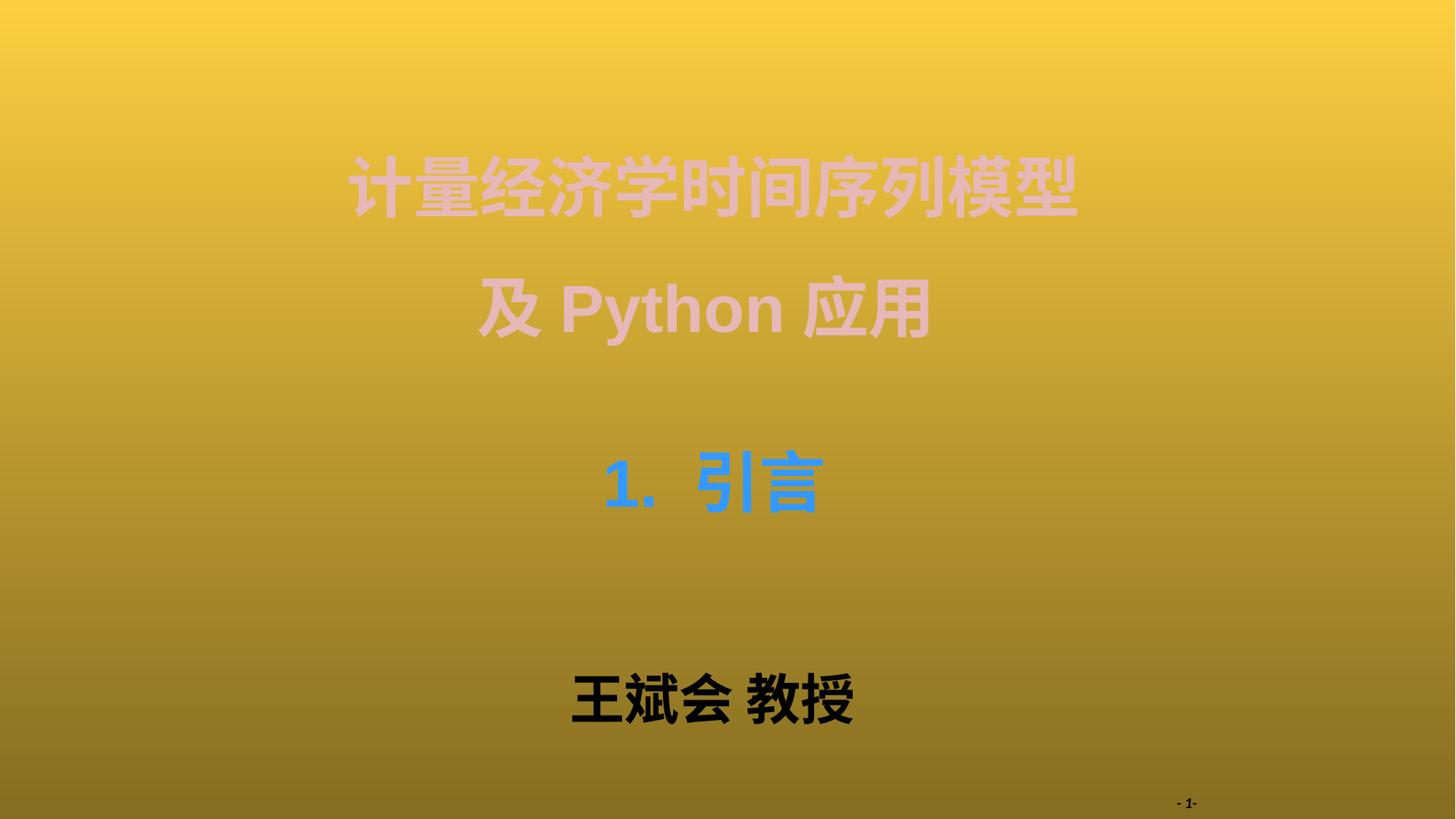

计量经济学时间序列模型及Python应用
# 1. 引言

王斌会 教授
- 1-